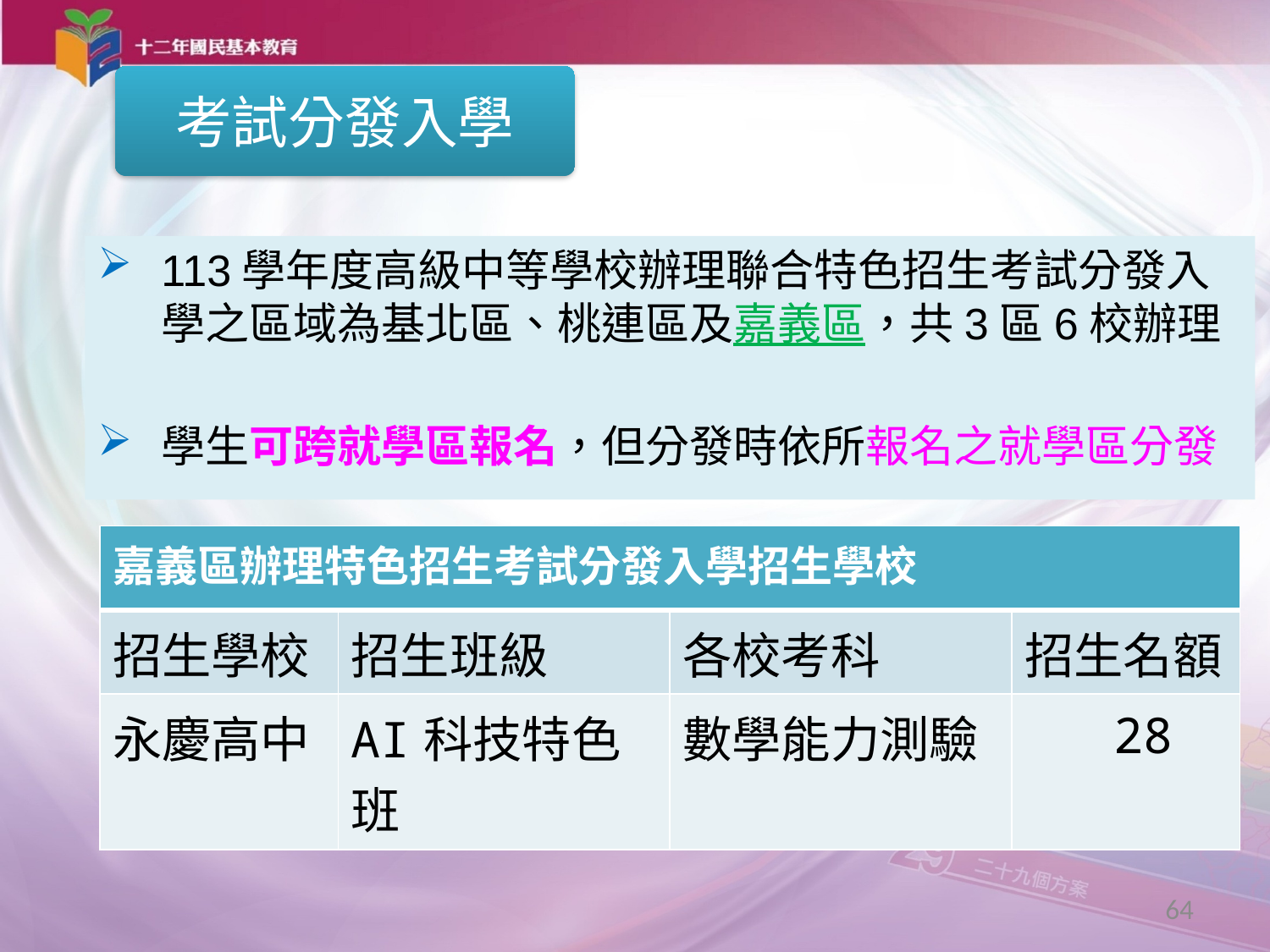

考試分發入學
113學年度高級中等學校辦理聯合特色招生考試分發入學之區域為基北區、桃連區及嘉義區，共3區6校辦理

學生可跨就學區報名，但分發時依所報名之就學區分發

| 嘉義區辦理特色招生考試分發入學招生學校 |  |  |  |
| --- | --- | --- | --- |
| 招生學校 | 招生班級 | 各校考科 | 招生名額 |
| 永慶高中 | AI科技特色班 | 數學能力測驗 | 28 |
64